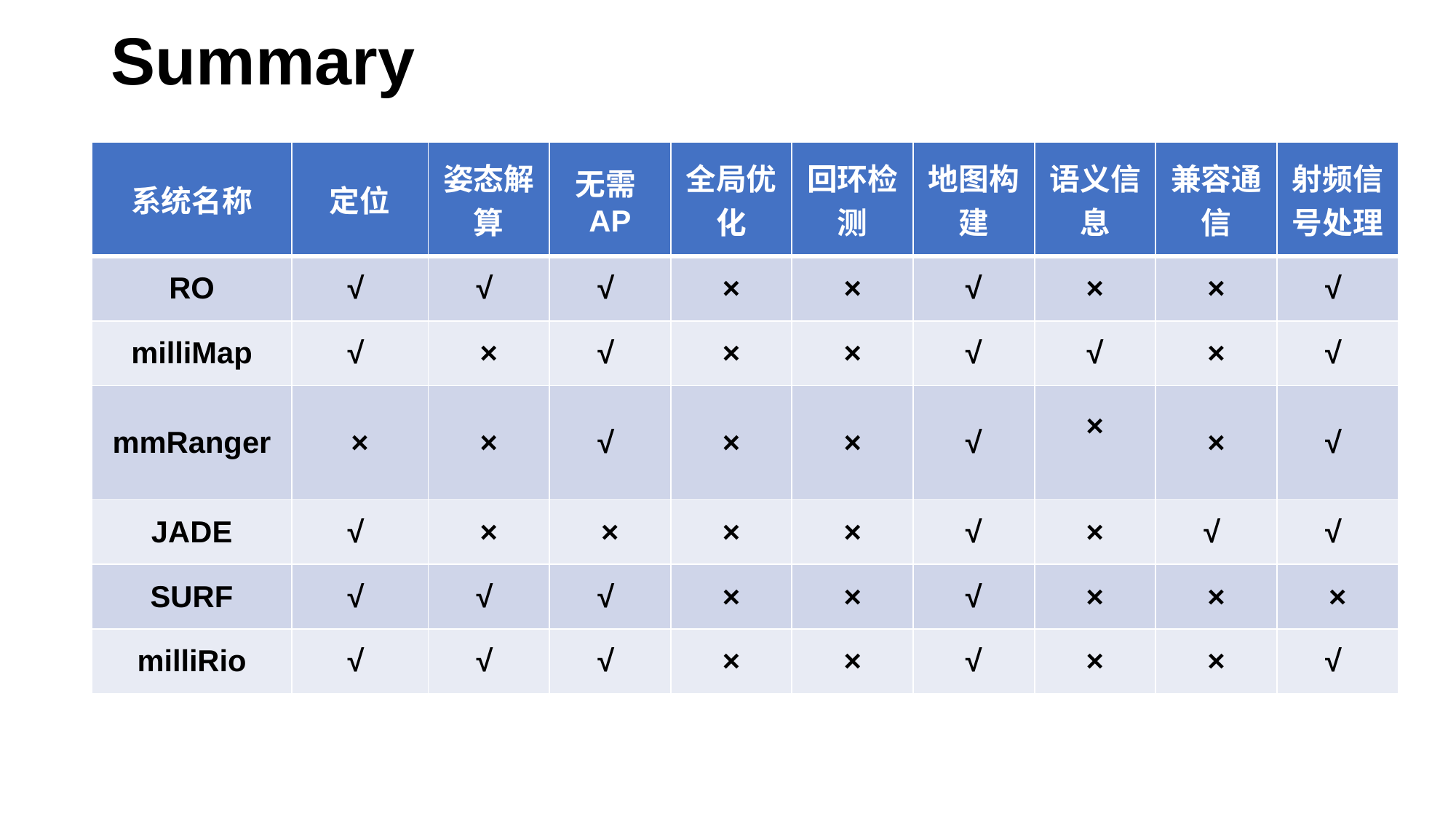

# Summary
理想中的mmWave SLAM系统：
高精度的RO前端（位置+姿态）
有效的优化框架
回环检测机制
具有指导意义的语义地图构建功能
不借助其他基础设施（AP等）
直接（而非间接）处理无线信号

| 系统名称 | 定位 | 姿态解算 | 无需AP | 全局优化 | 回环检测 | 地图构建 | 语义信息 | 兼容通信 | 射频信号处理 |
| --- | --- | --- | --- | --- | --- | --- | --- | --- | --- |
| RO | √ | √ | √ | × | × | √ | × | × | √ |
| milliMap | √ | × | √ | × | × | √ | √ | × | √ |
| mmRanger | × | × | √ | × | × | √ | × | × | √ |
| JADE | √ | × | × | × | × | √ | × | √ | √ |
| SURF | √ | √ | √ | × | × | √ | × | × | × |
| milliRio | √ | √ | √ | × | × | √ | × | × | √ |